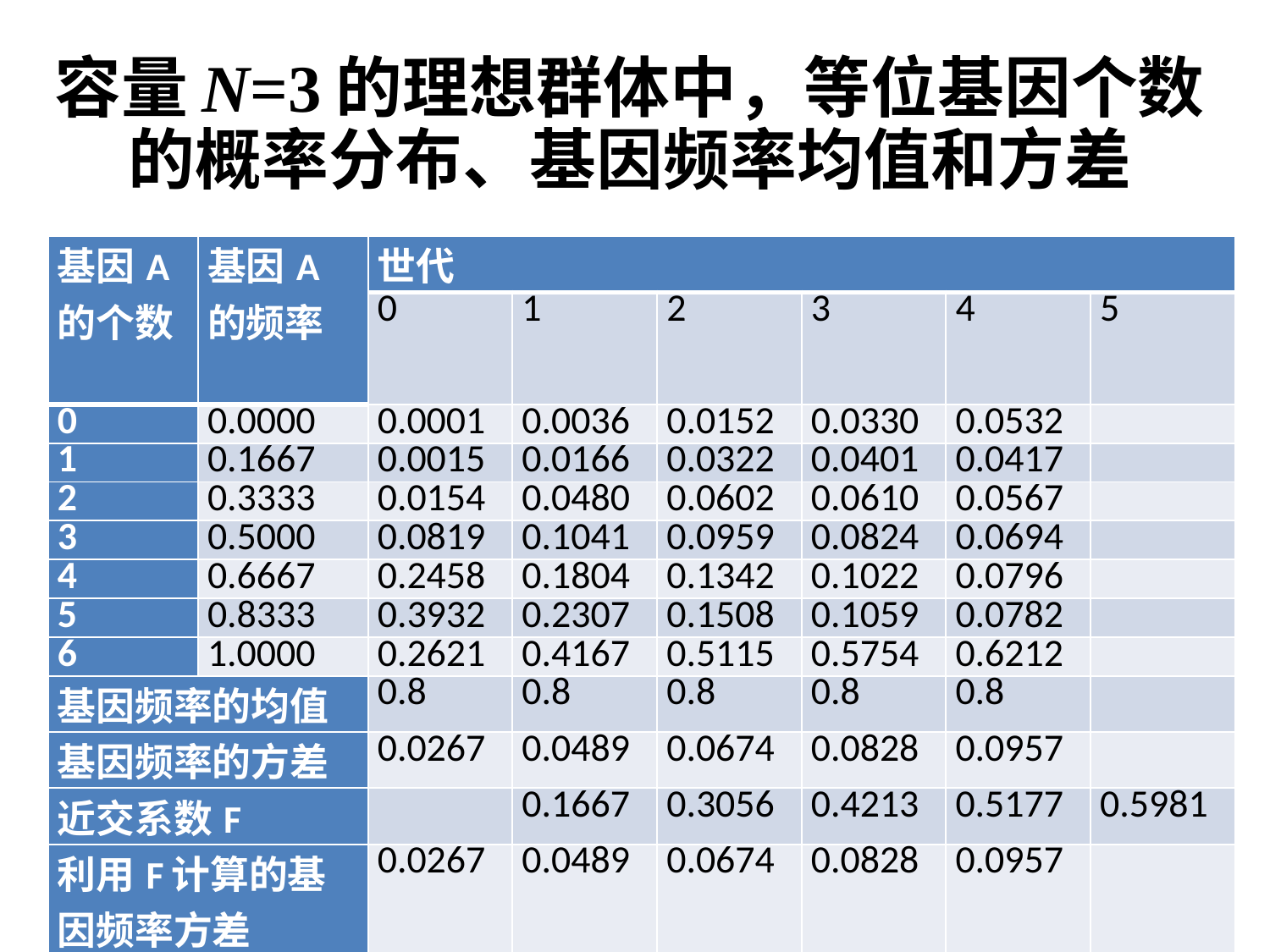

# 容量N=3的理想群体中，等位基因个数的概率分布、基因频率均值和方差
| 基因A的个数 | 基因A的频率 | 世代 |  |  |  |  |  |
| --- | --- | --- | --- | --- | --- | --- | --- |
|  |  | 0 | 1 | 2 | 3 | 4 | 5 |
| 0 | 0.0000 | 0.0001 | 0.0036 | 0.0152 | 0.0330 | 0.0532 |  |
| 1 | 0.1667 | 0.0015 | 0.0166 | 0.0322 | 0.0401 | 0.0417 |  |
| 2 | 0.3333 | 0.0154 | 0.0480 | 0.0602 | 0.0610 | 0.0567 |  |
| 3 | 0.5000 | 0.0819 | 0.1041 | 0.0959 | 0.0824 | 0.0694 |  |
| 4 | 0.6667 | 0.2458 | 0.1804 | 0.1342 | 0.1022 | 0.0796 |  |
| 5 | 0.8333 | 0.3932 | 0.2307 | 0.1508 | 0.1059 | 0.0782 |  |
| 6 | 1.0000 | 0.2621 | 0.4167 | 0.5115 | 0.5754 | 0.6212 |  |
| 基因频率的均值 |  | 0.8 | 0.8 | 0.8 | 0.8 | 0.8 |  |
| 基因频率的方差 |  | 0.0267 | 0.0489 | 0.0674 | 0.0828 | 0.0957 |  |
| 近交系数F |  |  | 0.1667 | 0.3056 | 0.4213 | 0.5177 | 0.5981 |
| 利用F计算的基因频率方差 |  | 0.0267 | 0.0489 | 0.0674 | 0.0828 | 0.0957 |  |